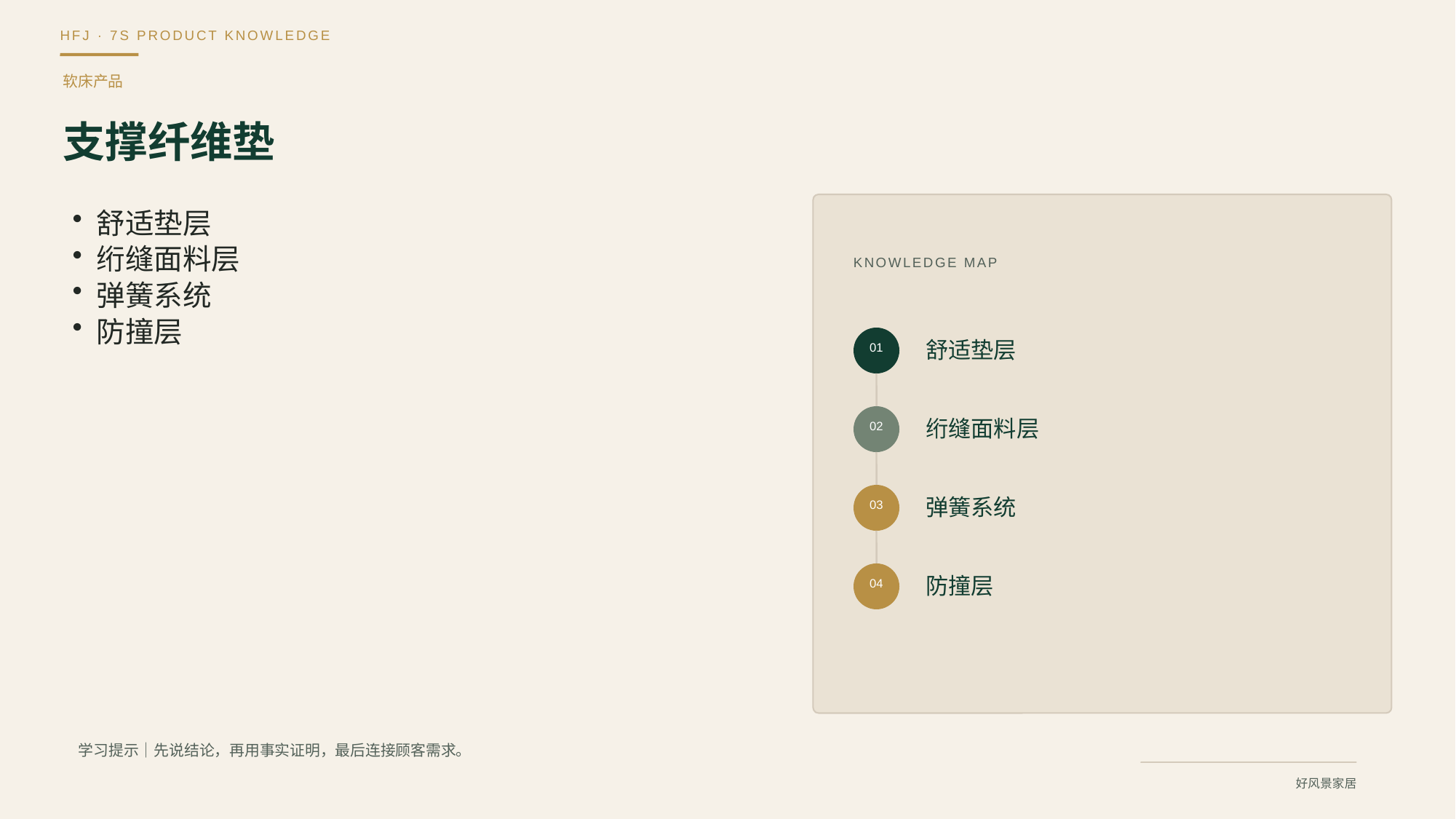

软床产品
支撑纤维垫
舒适垫层
绗缝面料层
弹簧系统
防撞层

KNOWLEDGE MAP

舒适垫层
01

绗缝面料层
02

弹簧系统
03

防撞层
04
学习提示｜先说结论，再用事实证明，最后连接顾客需求。
7